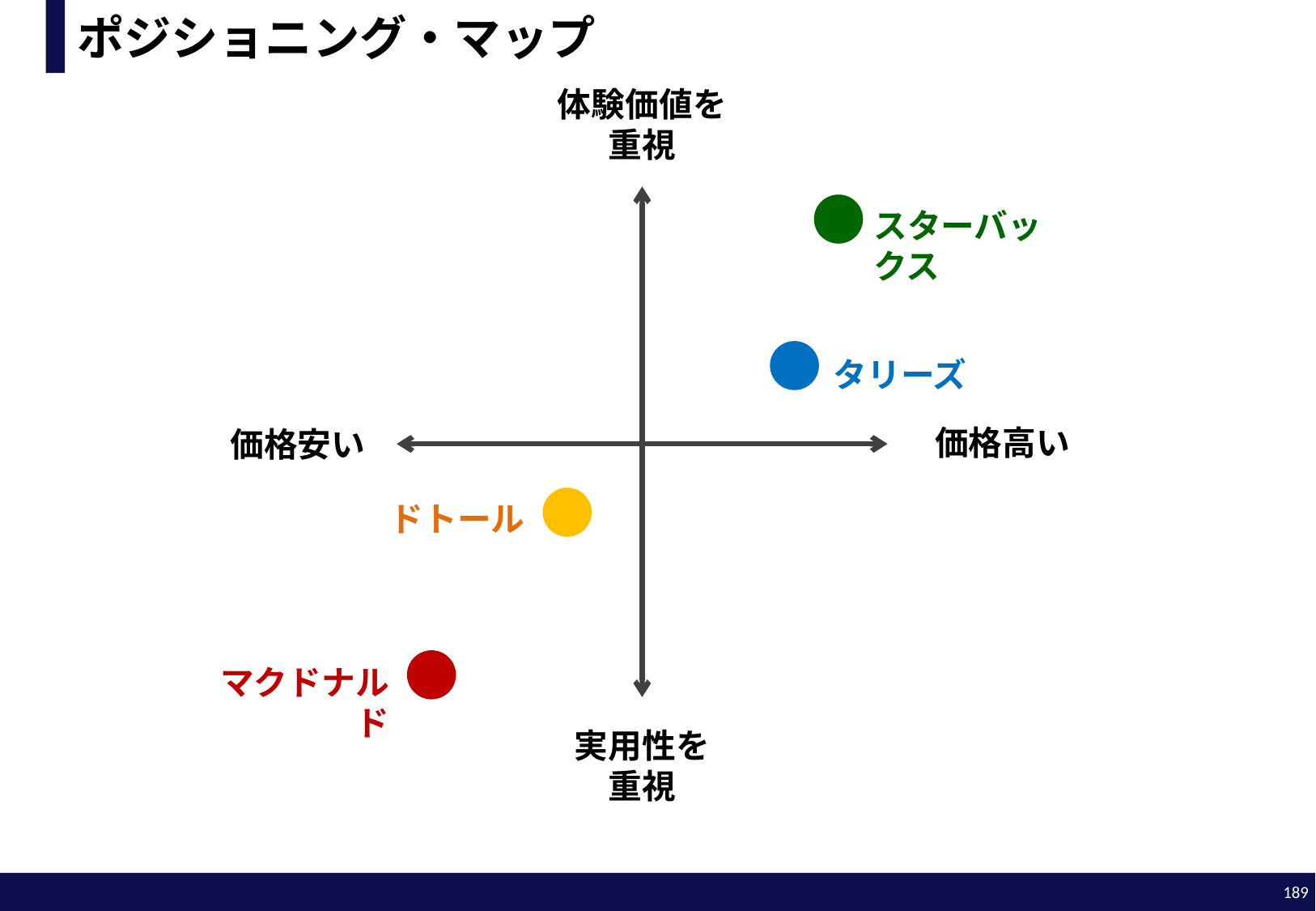

# ポジショニング・マップ
体験価値を重視

スターバックス

タリーズ
価格高い
価格安い

ドトール

マクドナルド
実用性を
重視